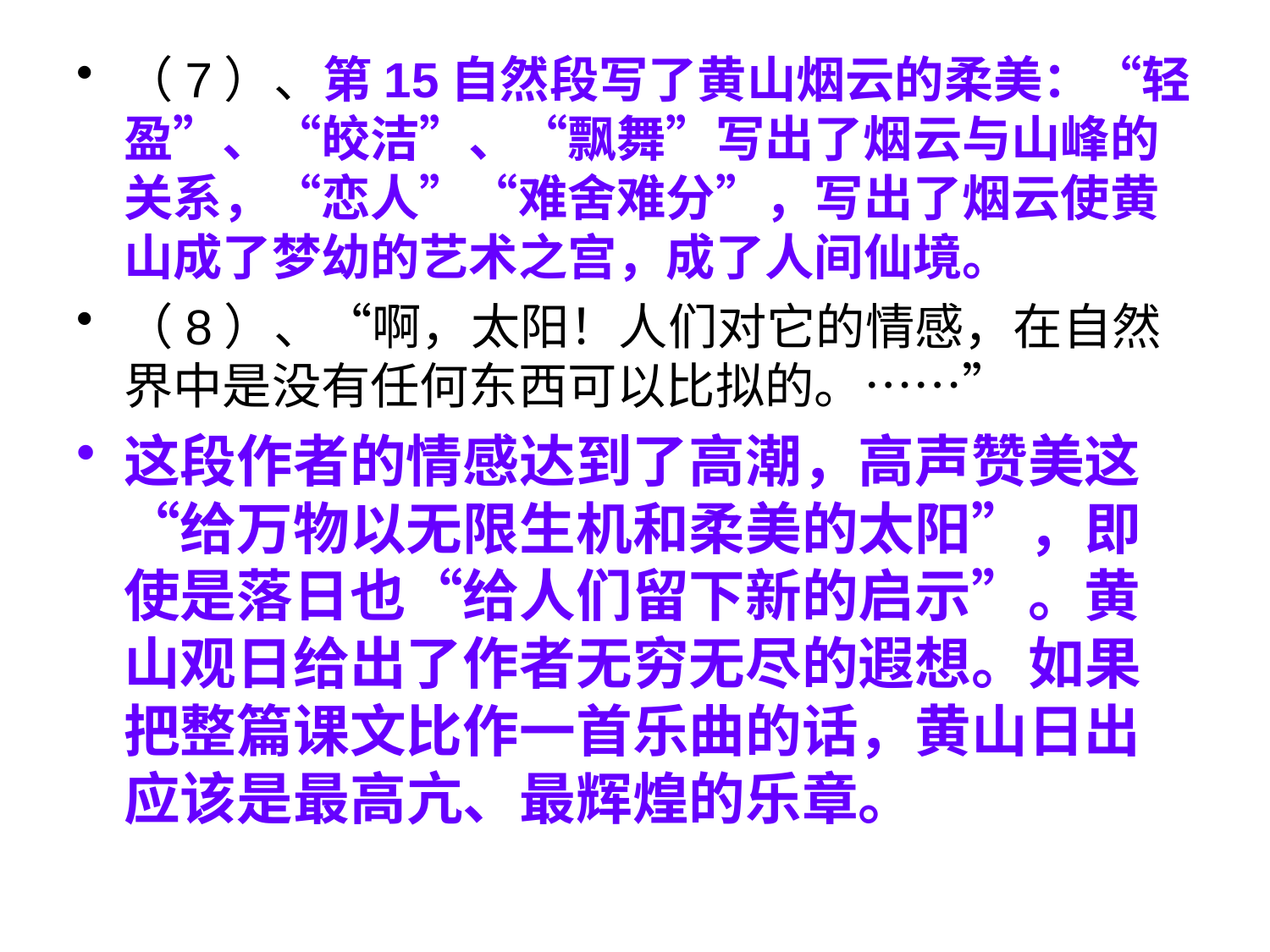

（7）、第15自然段写了黄山烟云的柔美：“轻盈”、“皎洁”、“飘舞”写出了烟云与山峰的关系，“恋人”“难舍难分”，写出了烟云使黄山成了梦幼的艺术之宫，成了人间仙境。
（8）、“啊，太阳！人们对它的情感，在自然界中是没有任何东西可以比拟的。……”
这段作者的情感达到了高潮，高声赞美这“给万物以无限生机和柔美的太阳”，即使是落日也“给人们留下新的启示”。黄山观日给出了作者无穷无尽的遐想。如果把整篇课文比作一首乐曲的话，黄山日出应该是最高亢、最辉煌的乐章。